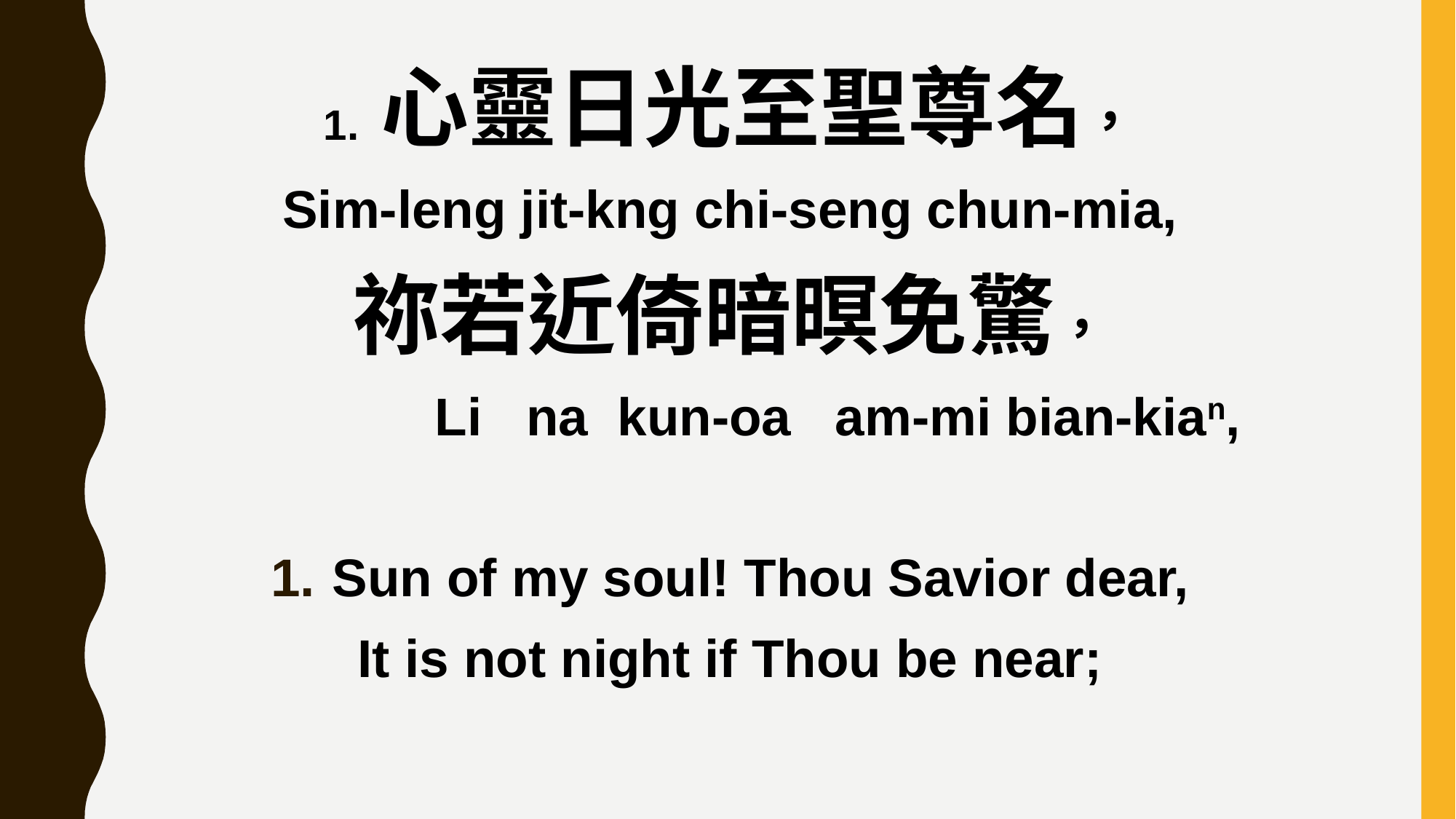

1. 心靈日光至聖尊名，
Sim-leng jit-kng chi-seng chun-mia,
祢若近倚暗暝免驚，
                 Li   na  kun-oa   am-mi bian-kian,

Sun of my soul! Thou Savior dear,
It is not night if Thou be near;